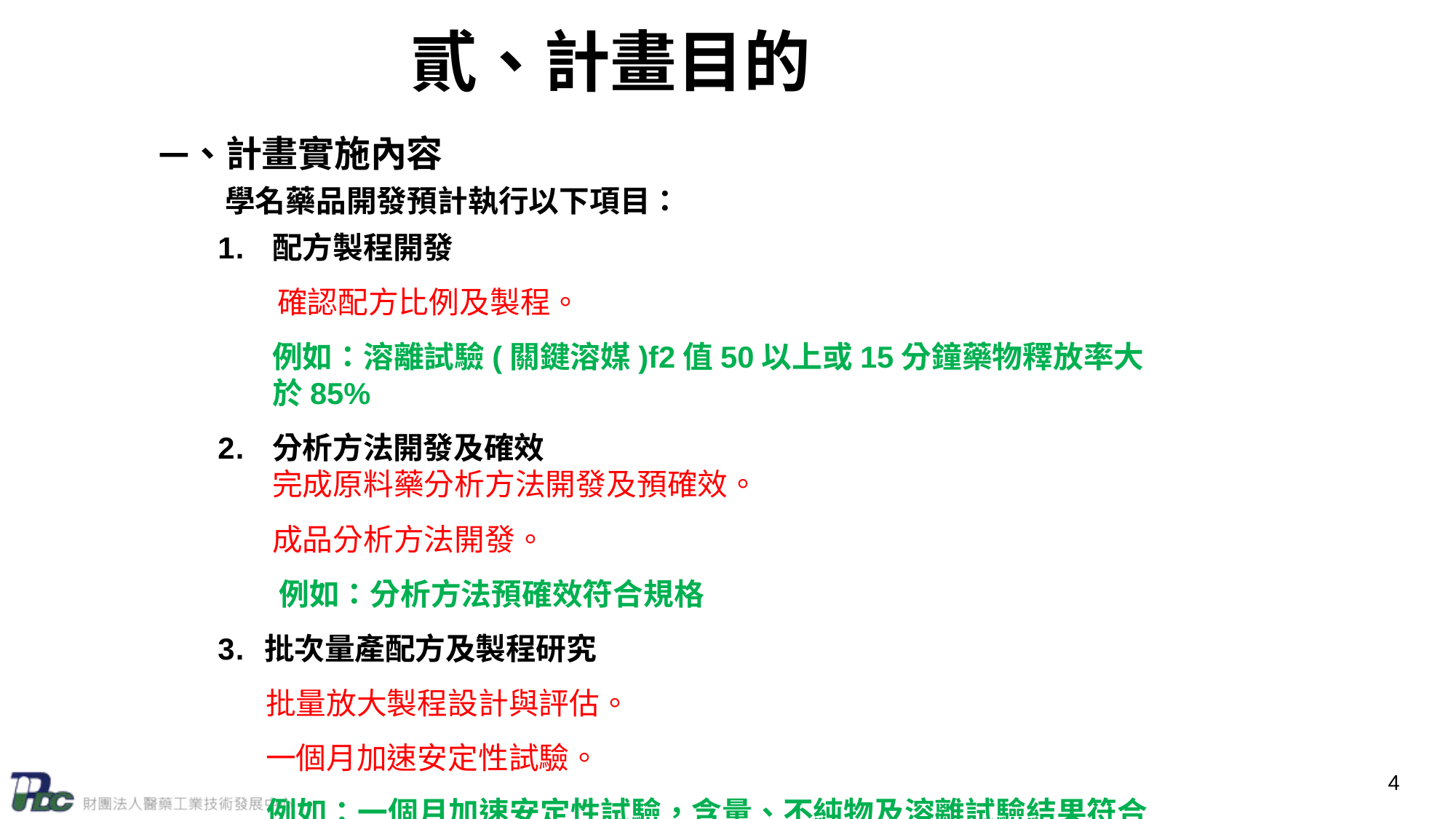

# 貳、計畫目的
一、計畫實施內容
       學名藥品開發預計執行以下項目：
配方製程開發
        確認配方比例及製程。
       例如：溶離試驗(關鍵溶媒)f2值50以上或15分鐘藥物釋放率大於85%
分析方法開發及確效
完成原料藥分析方法開發及預確效。
       成品分析方法開發。
        例如：分析方法預確效符合規格
批次量產配方及製程研究
      批量放大製程設計與評估。
      一個月加速安定性試驗。
      例如：一個月加速安定性試驗，含量、不純物及溶離試驗結果符合規格

4